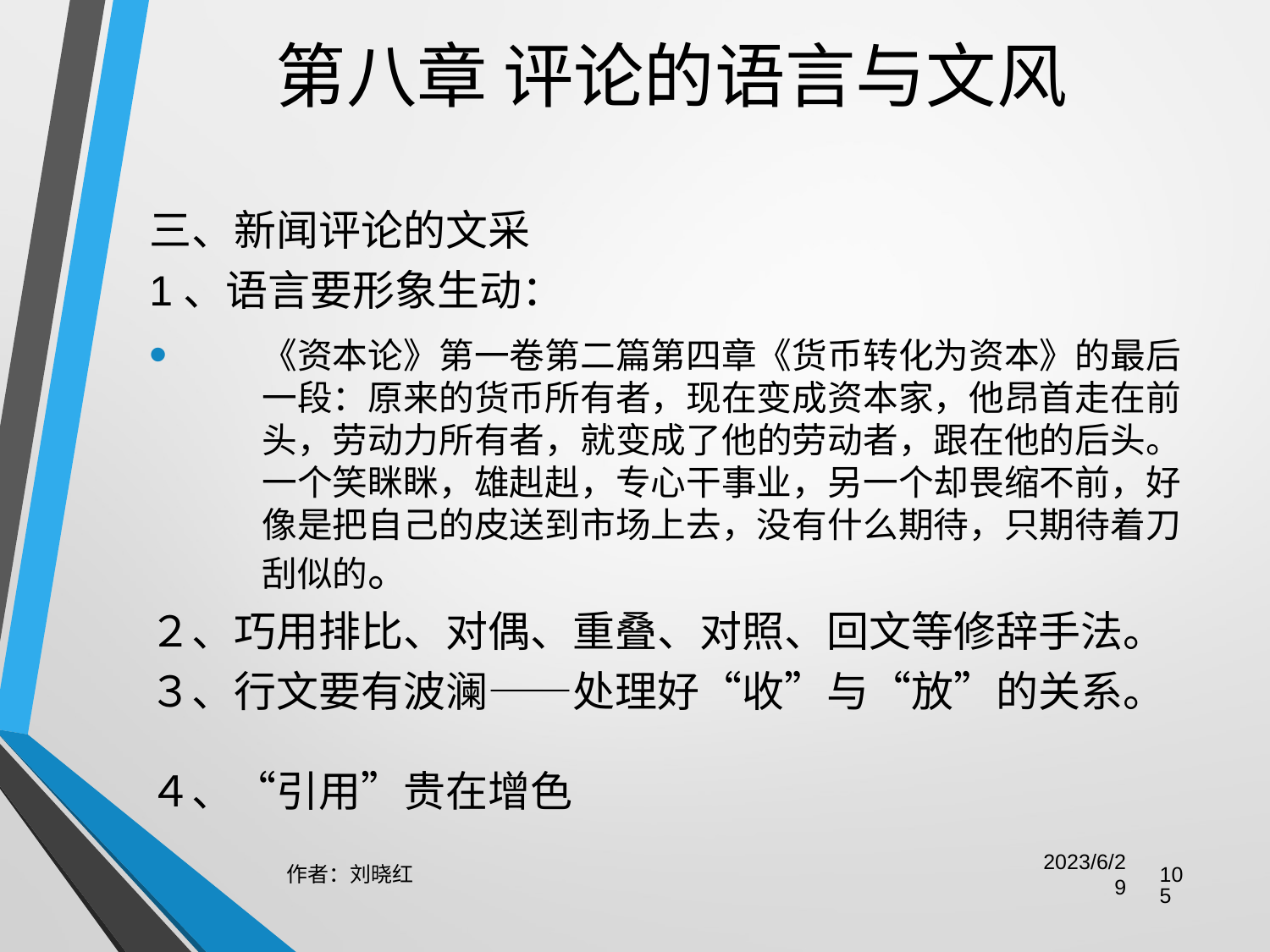

# 第八章 评论的语言与文风
三、新闻评论的文采
1、语言要形象生动：
《资本论》第一卷第二篇第四章《货币转化为资本》的最后一段：原来的货币所有者，现在变成资本家，他昂首走在前头，劳动力所有者，就变成了他的劳动者，跟在他的后头。一个笑眯眯，雄赳赳，专心干事业，另一个却畏缩不前，好像是把自己的皮送到市场上去，没有什么期待，只期待着刀刮似的。
２、巧用排比、对偶、重叠、对照、回文等修辞手法。
３、行文要有波澜——处理好“收”与“放”的关系。
４、“引用”贵在增色
作者：刘晓红
2023/6/29
105